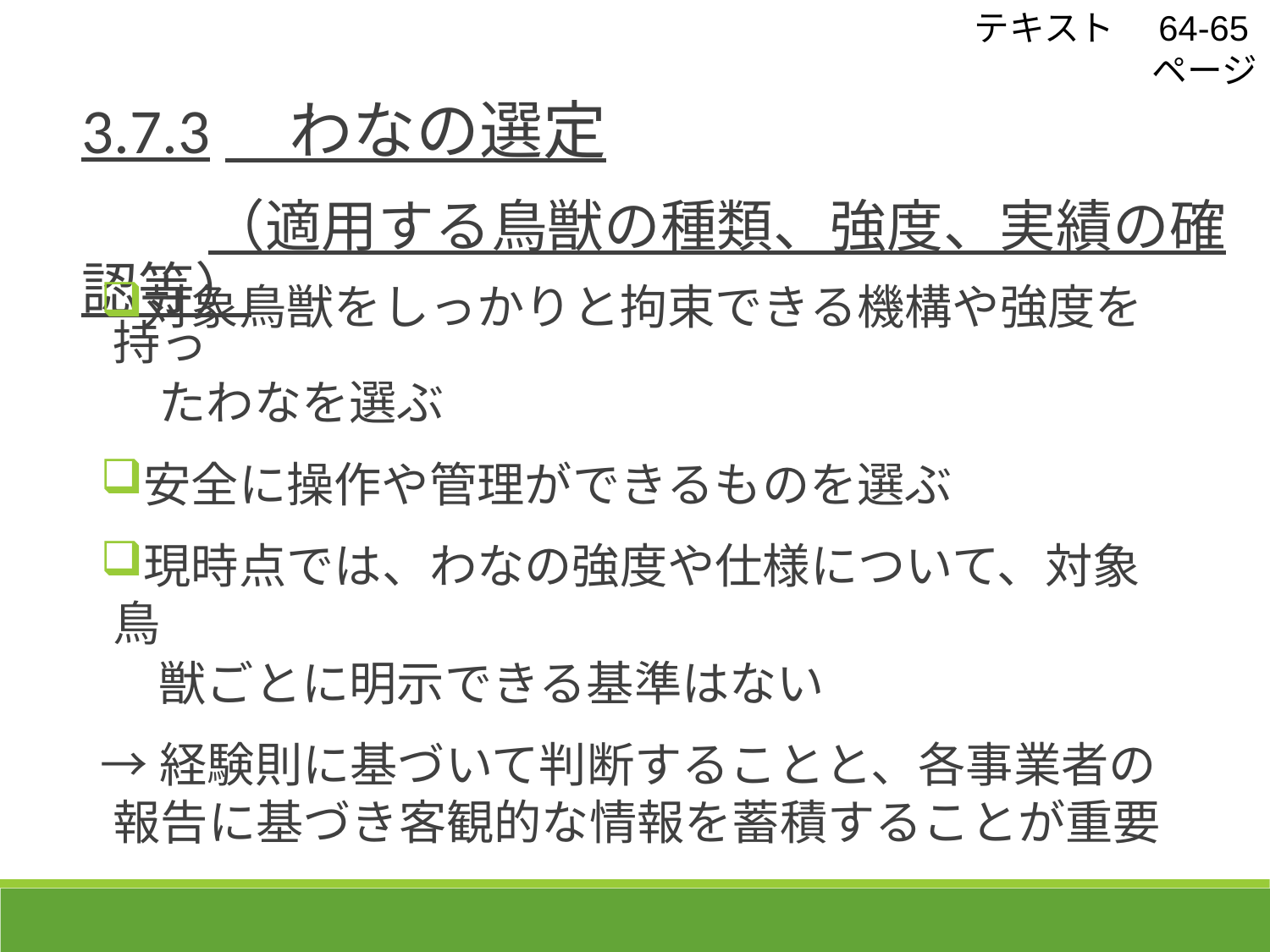

テキスト　64-65ページ
3.7.3　わなの選定
　　（適用する鳥獣の種類、強度、実績の確認等）
対象鳥獣をしっかりと拘束できる機構や強度を持っ
　 たわなを選ぶ
安全に操作や管理ができるものを選ぶ
現時点では、わなの強度や仕様について、対象鳥
　 獣ごとに明示できる基準はない
→経験則に基づいて判断することと、各事業者の報告に基づき客観的な情報を蓄積することが重要